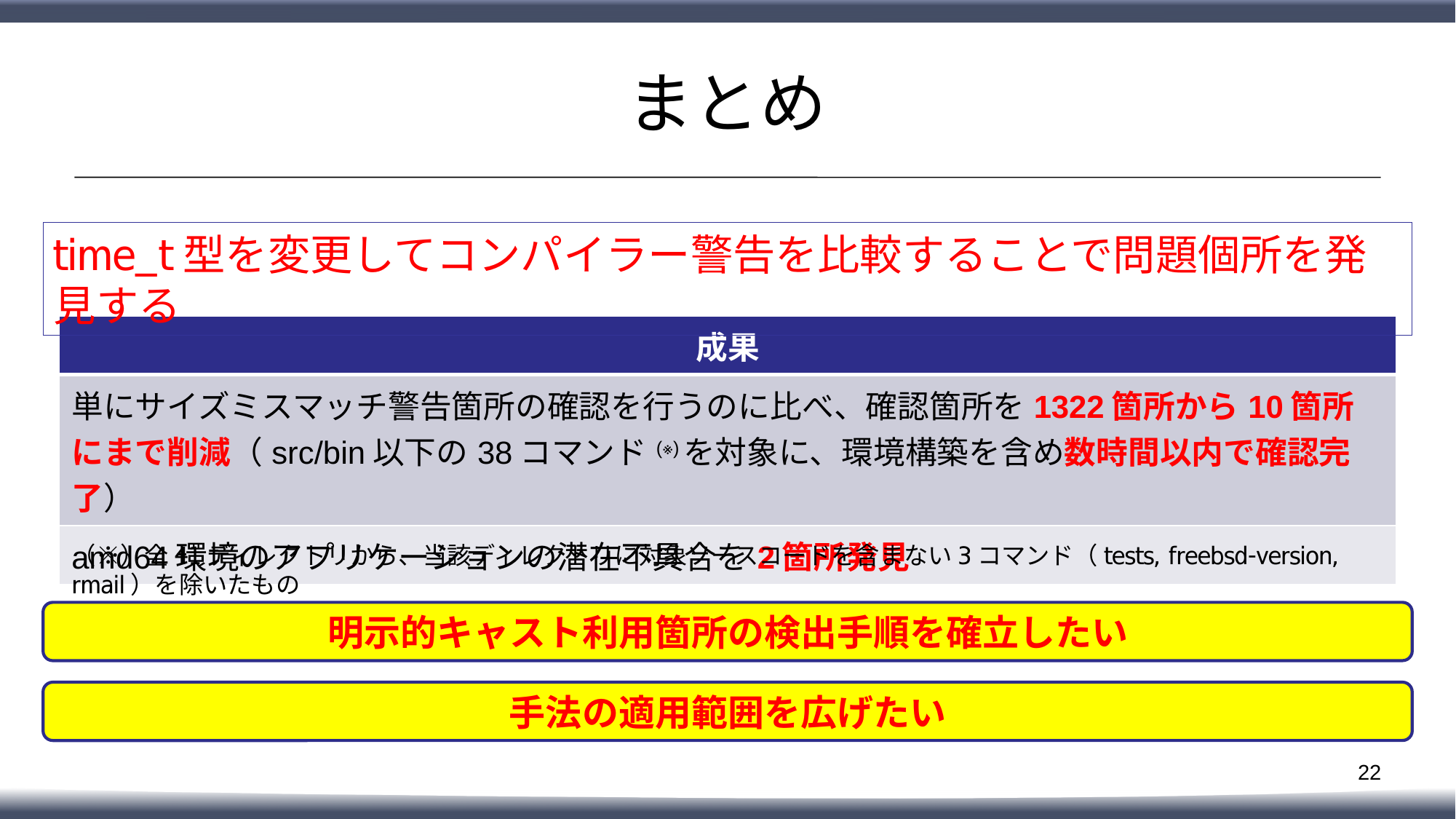

# まとめ
time_t型を変更してコンパイラー警告を比較することで問題個所を発見する
| 成果 |
| --- |
| 単にサイズミスマッチ警告箇所の確認を行うのに比べ、確認箇所を1322箇所から10箇所にまで削減（src/bin以下の38コマンド(※)を対象に、環境構築を含め数時間以内で確認完了） |
| amd64環境のアプリケーションの潜在不具合を2箇所発見 |
（※）全41ディレクトリから、当該ディレクトリに対象ソースコードを含まない3コマンド（tests, freebsd-version, rmail）を除いたもの
明示的キャスト利用箇所の検出手順を確立したい
手法の適用範囲を広げたい
22